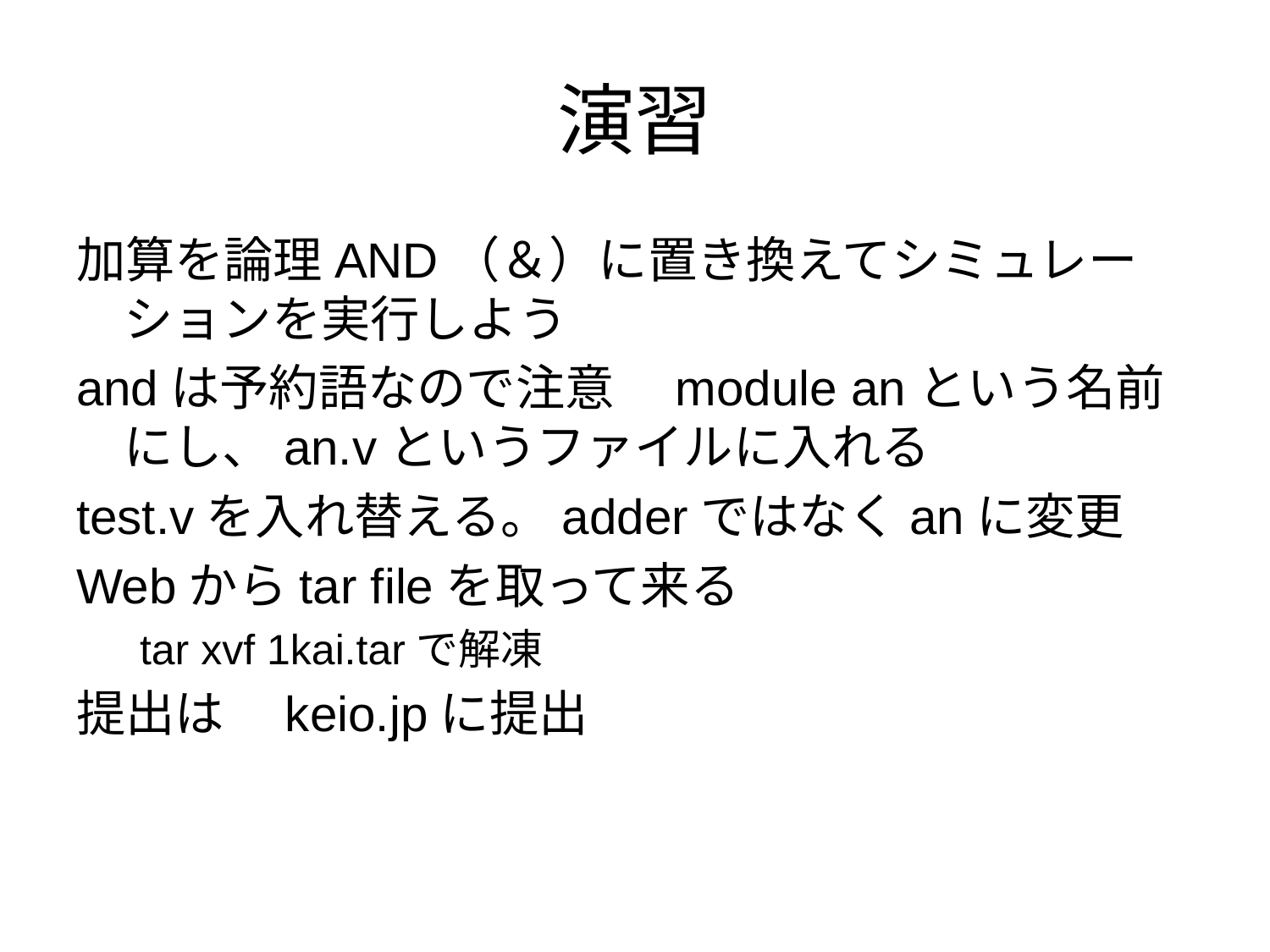

# 演習
加算を論理AND（＆）に置き換えてシミュレーションを実行しよう
andは予約語なので注意　module anという名前にし、an.vというファイルに入れる
test.vを入れ替える。adderではなくanに変更
Webからtar fileを取って来る
tar xvf 1kai.tarで解凍
提出は　keio.jpに提出